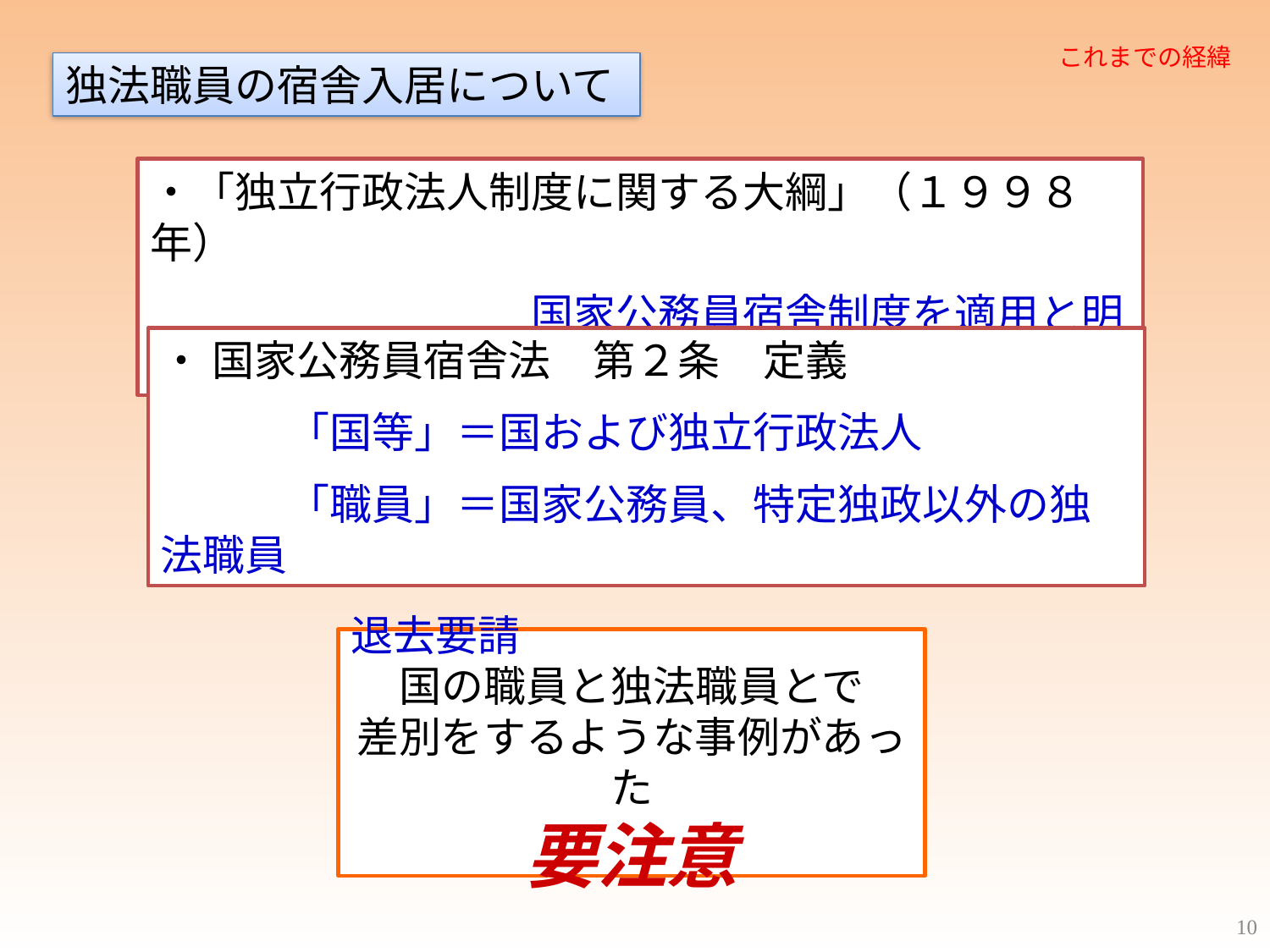

これまでの経緯
独法職員の宿舎入居について
・「独立行政法人制度に関する大綱」（１９９８年）
　　　　　　　　　国家公務員宿舎制度を適用と明記
・ 国家公務員宿舎法　第２条　定義
　　　「国等」＝国および独立行政法人
　　　「職員」＝国家公務員、特定独政以外の独法職員

退去要請
国の職員と独法職員とで
差別をするような事例があった
要注意
10